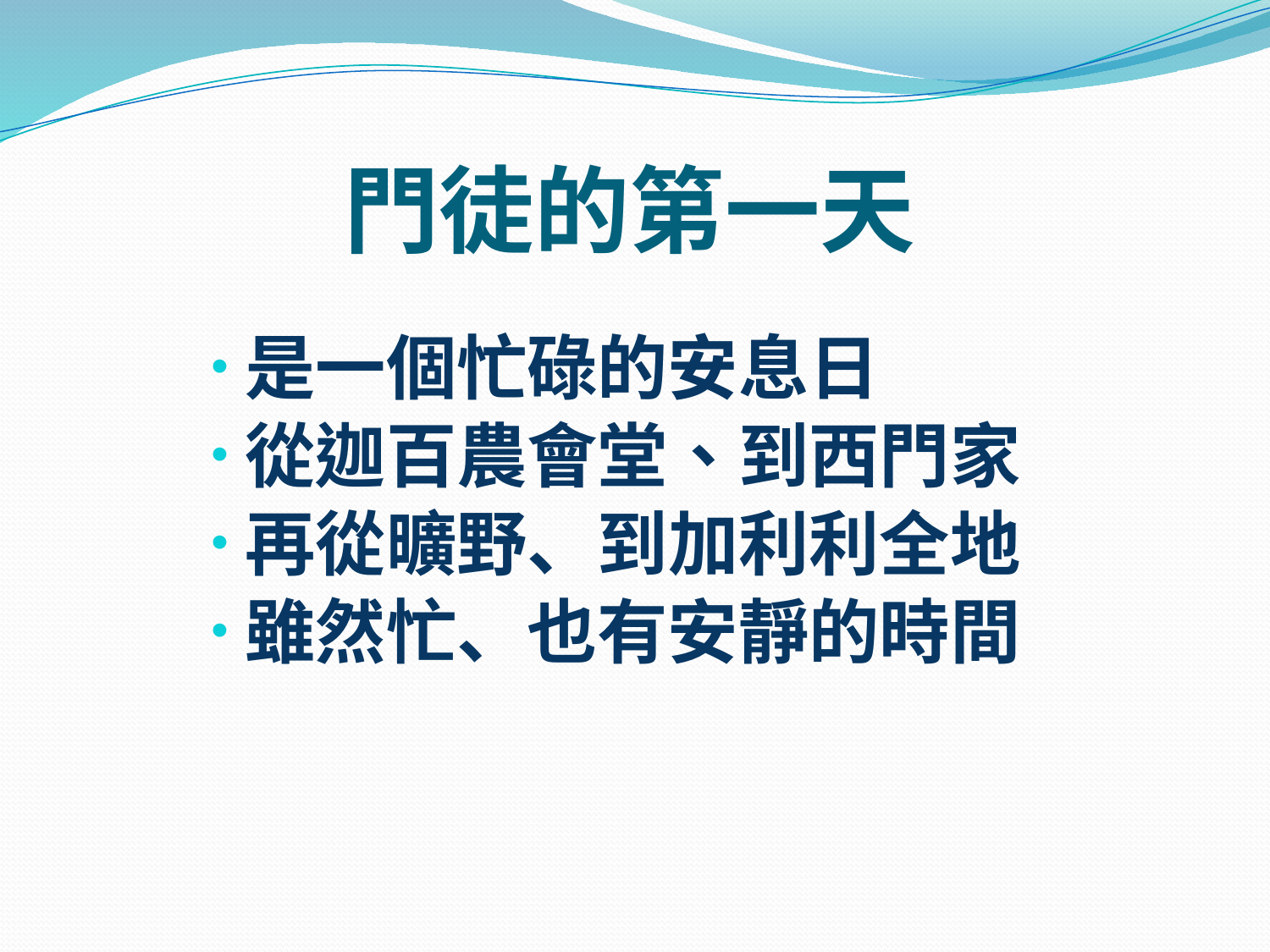

# 門徒的第一天
是一個忙碌的安息日
從迦百農會堂、到西門家
再從曠野、到加利利全地
雖然忙、也有安靜的時間